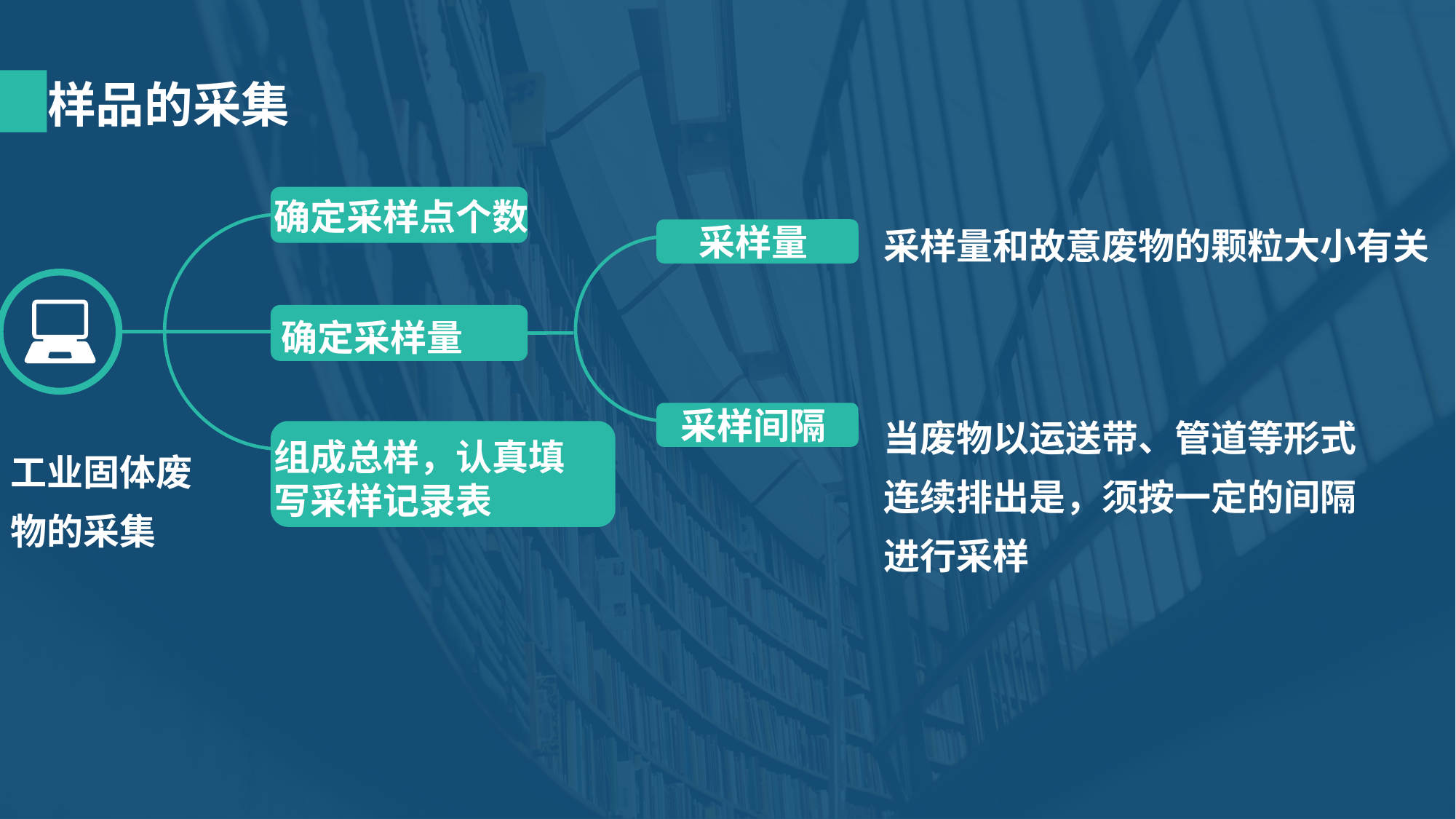

样品的采集

确定采样点个数
采样量和故意废物的颗粒大小有关
采样量

确定采样量

采样间隔

组成总样，认真填写采样记录表
当废物以运送带、管道等形式连续排出是，须按一定的间隔进行采样

工业固体废物的采集